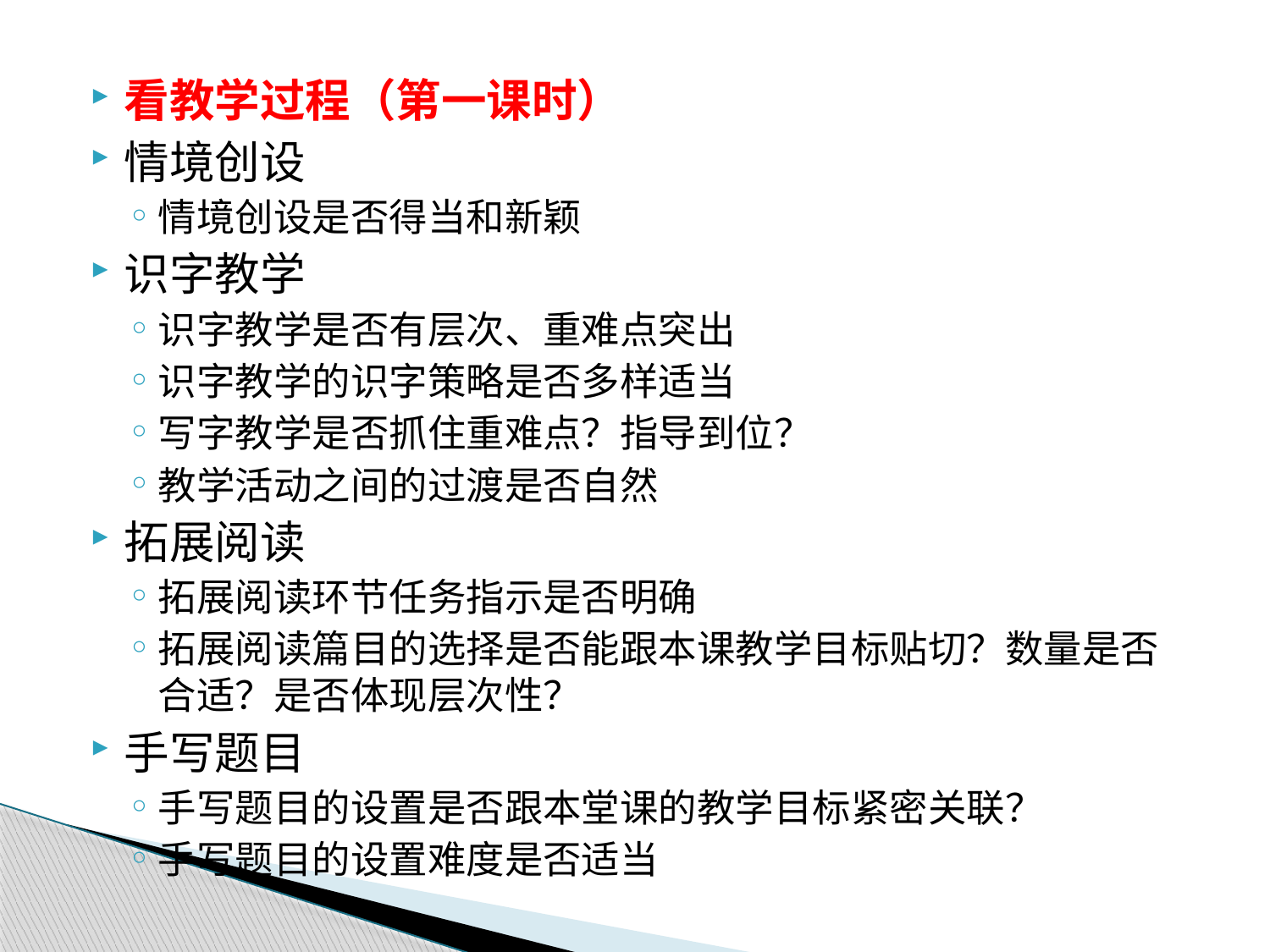

看教学过程（第一课时）
情境创设
情境创设是否得当和新颖
识字教学
识字教学是否有层次、重难点突出
识字教学的识字策略是否多样适当
写字教学是否抓住重难点？指导到位？
教学活动之间的过渡是否自然
拓展阅读
拓展阅读环节任务指示是否明确
拓展阅读篇目的选择是否能跟本课教学目标贴切？数量是否合适？是否体现层次性？
手写题目
手写题目的设置是否跟本堂课的教学目标紧密关联？
手写题目的设置难度是否适当